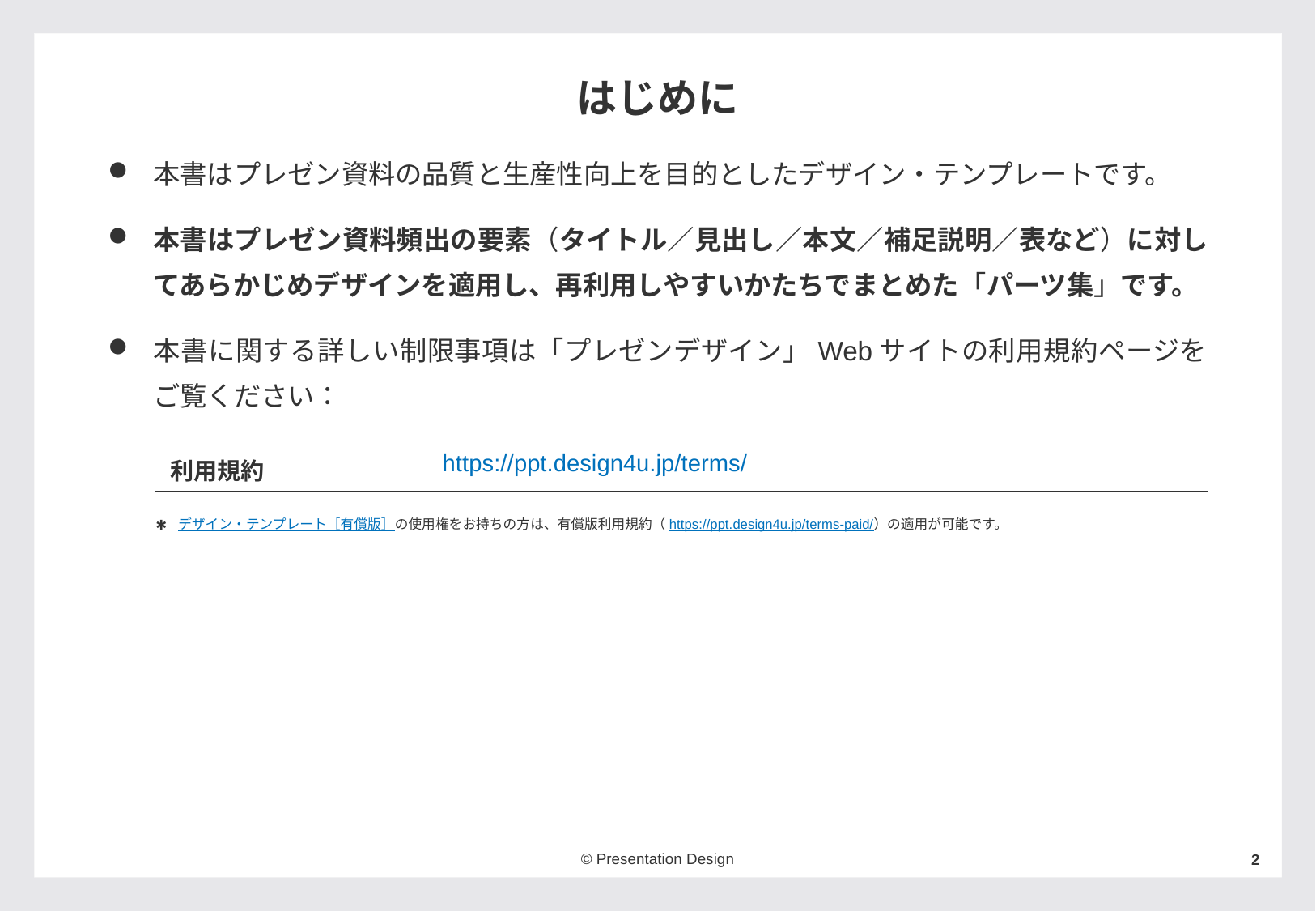

# はじめに
本書はプレゼン資料の品質と生産性向上を目的としたデザイン・テンプレートです。
本書はプレゼン資料頻出の要素（タイトル／見出し／本文／補足説明／表など）に対してあらかじめデザインを適用し、再利用しやすいかたちでまとめた「パーツ集」です。
本書に関する詳しい制限事項は「プレゼンデザイン」Webサイトの利用規約ページをご覧ください：
| 利用規約 | https://ppt.design4u.jp/terms/ |
| --- | --- |
デザイン・テンプレート［有償版］の使用権をお持ちの方は、有償版利用規約（https://ppt.design4u.jp/terms-paid/）の適用が可能です。
© Presentation Design
2